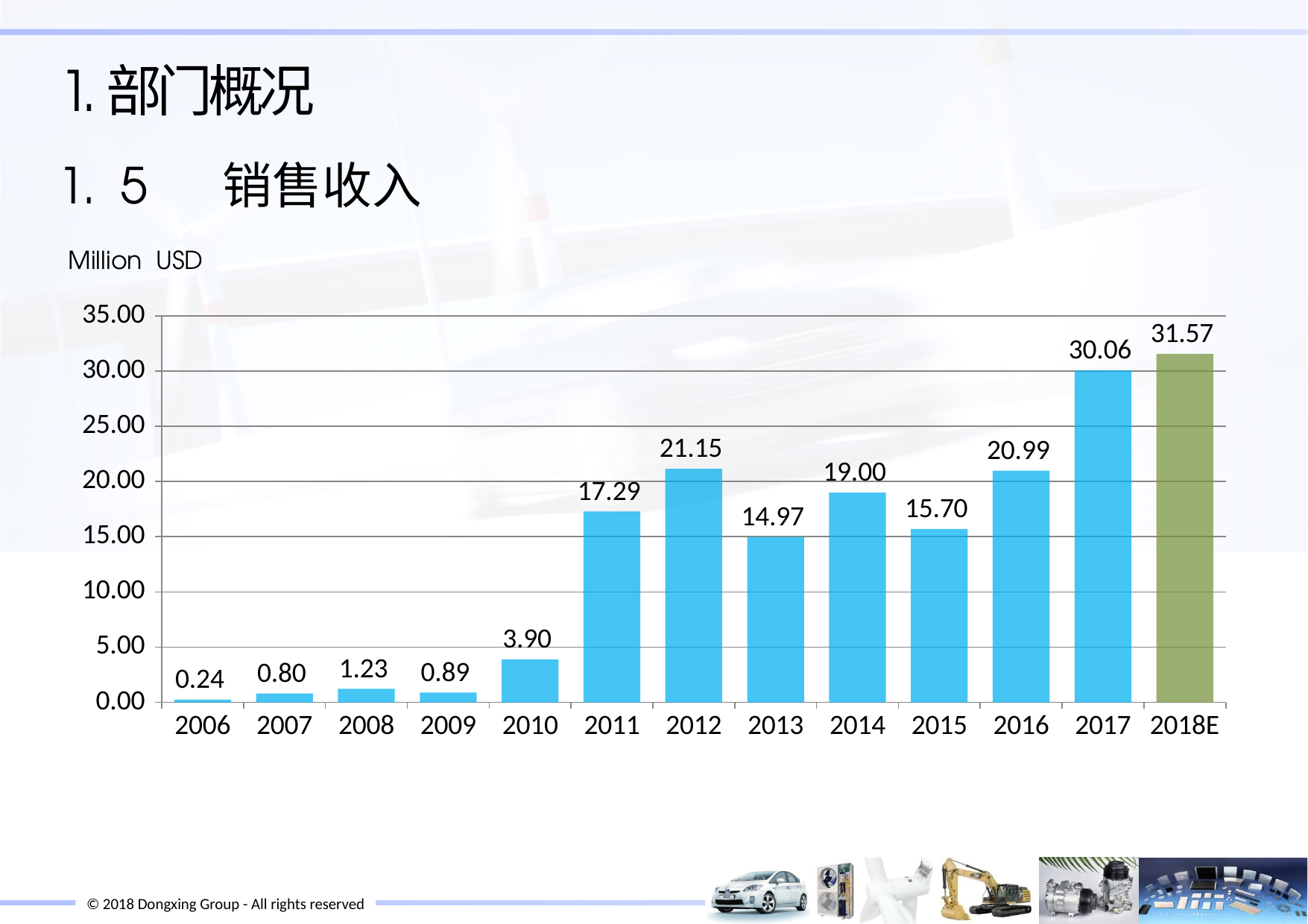

1.	部门概况
5	销售收入
Million  USD

### Chart

| Category |  |
|---|---|
| 2006 | 0.24 |
| 2007 | 0.8 |
| 2008 | 1.23 |
| 2009 | 0.89 |
| 2010 | 3.9 |
| 2011 | 17.29 |
| 2012 | 21.15 |
| 2013 | 14.97 |
| 2014 | 19.0 |
| 2015 | 15.7 |
| 2016 | 20.99143307086612 |
| 2017 | 30.06263565891473 |
| 2018E | 31.56576744186047 |